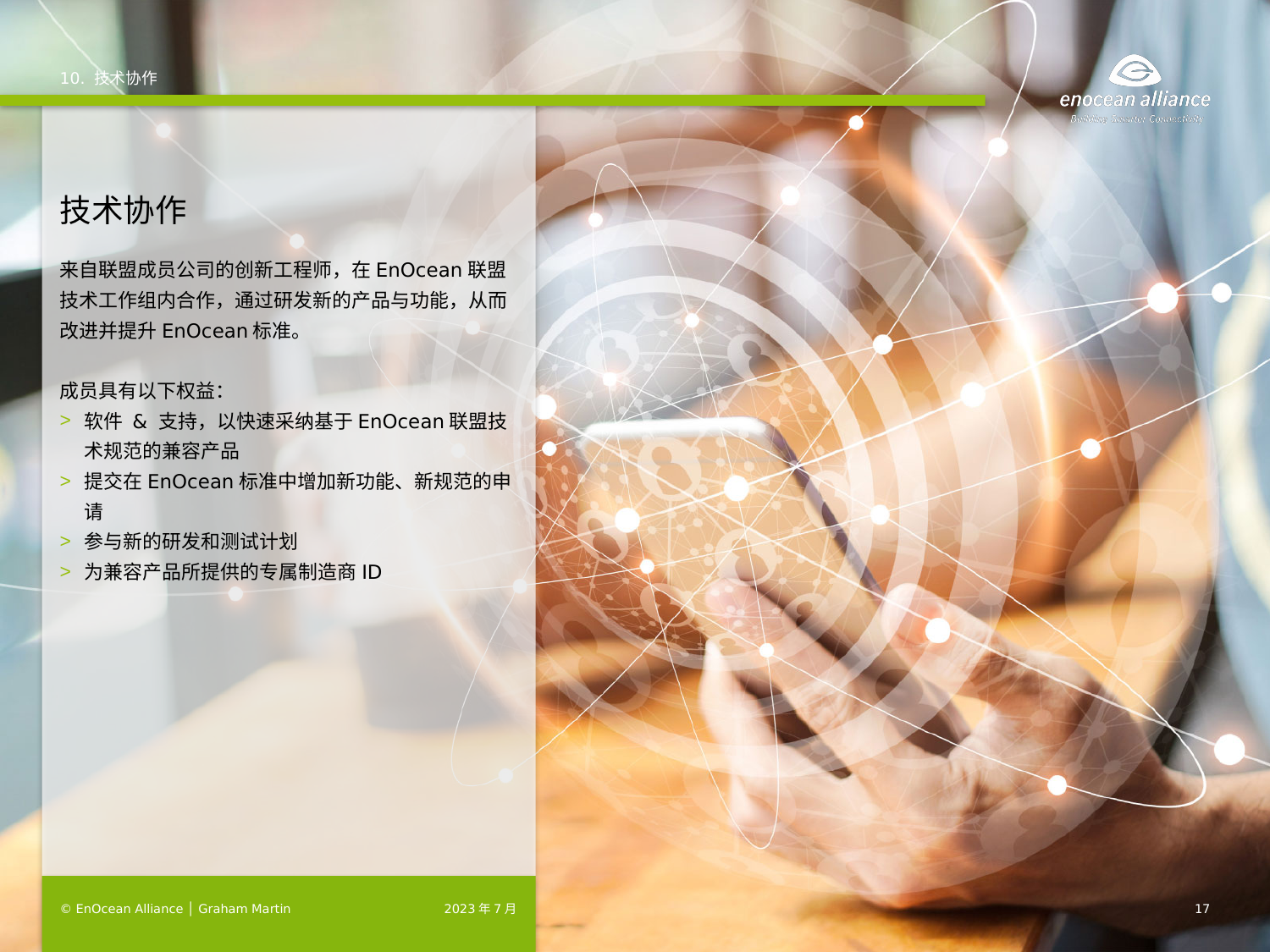

10. 技术协作
# 技术协作
来自联盟成员公司的创新工程师，在EnOcean联盟技术工作组内合作，通过研发新的产品与功能，从而改进并提升EnOcean标准。

成员具有以下权益：
软件 & 支持，以快速采纳基于EnOcean联盟技术规范的兼容产品
提交在EnOcean标准中增加新功能、新规范的申请
参与新的研发和测试计划
为兼容产品所提供的专属制造商ID
© EnOcean Alliance │ Graham Martin
2023年7月
17